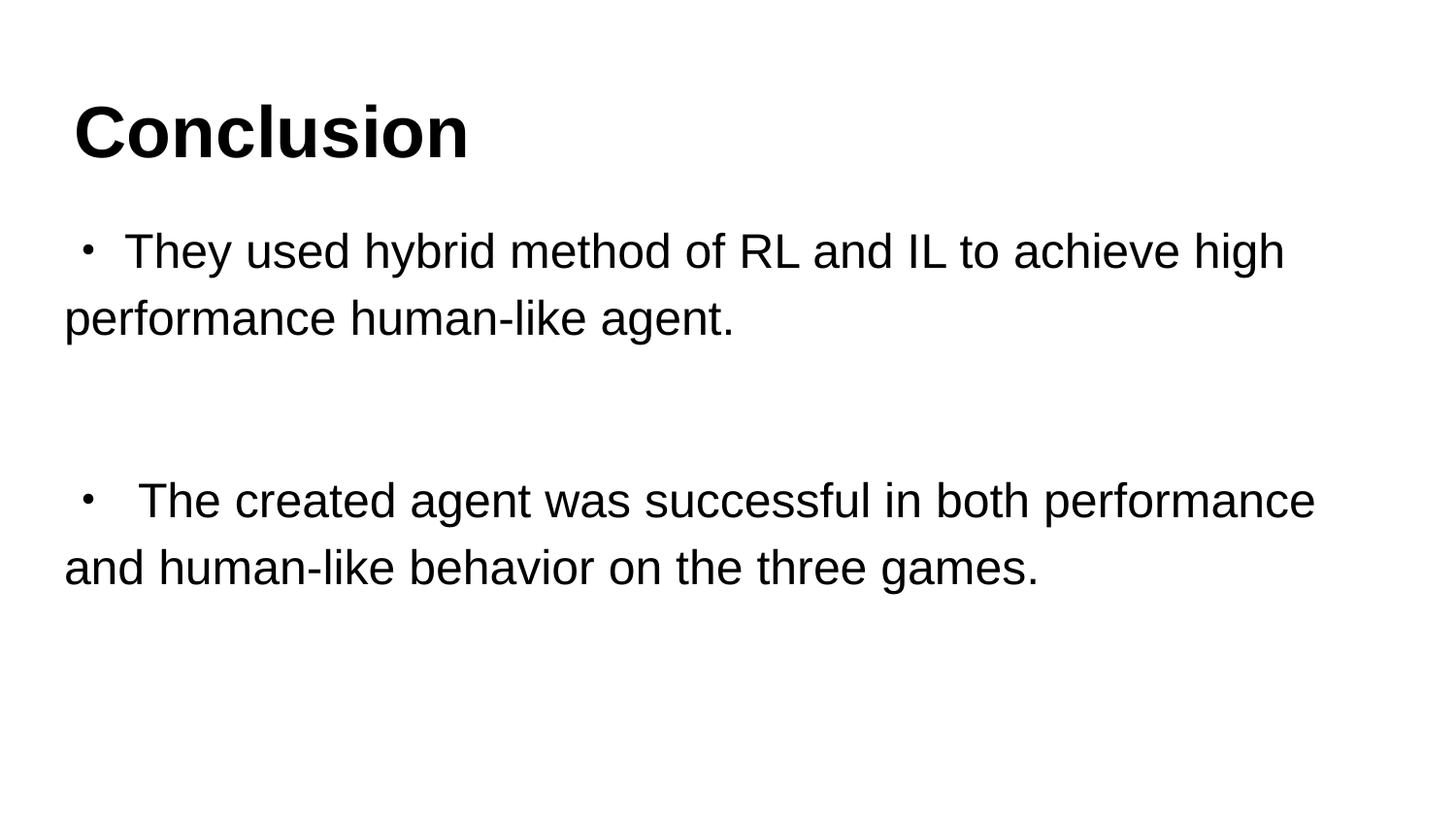

# Conclusion
・They used hybrid method of RL and IL to achieve high performance human-like agent.

・ The created agent was successful in both performance and human-like behavior on the three games.